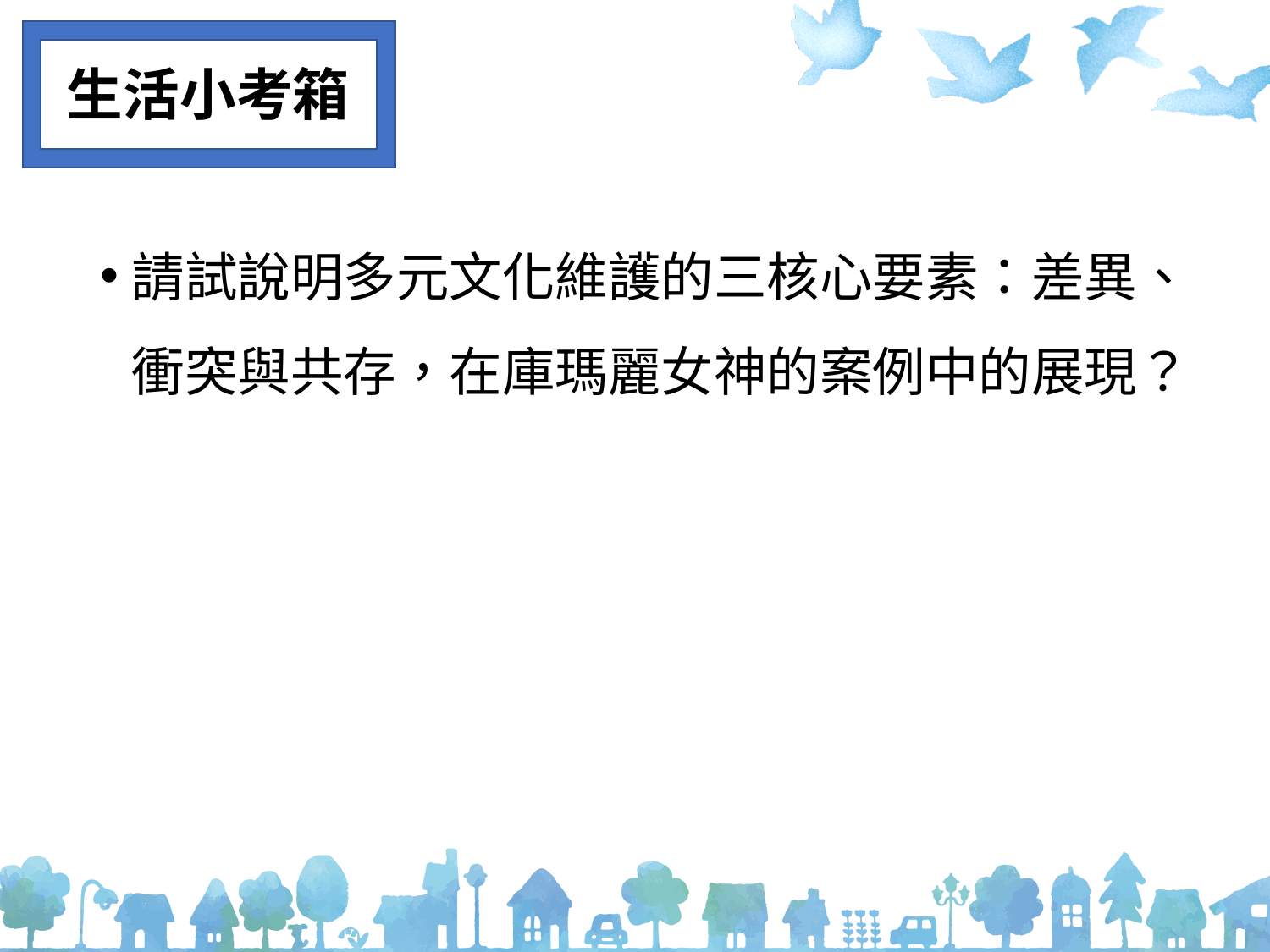

生活小考箱
請試說明多元文化維護的三核心要素：差異、衝突與共存，在庫瑪麗女神的案例中的展現？